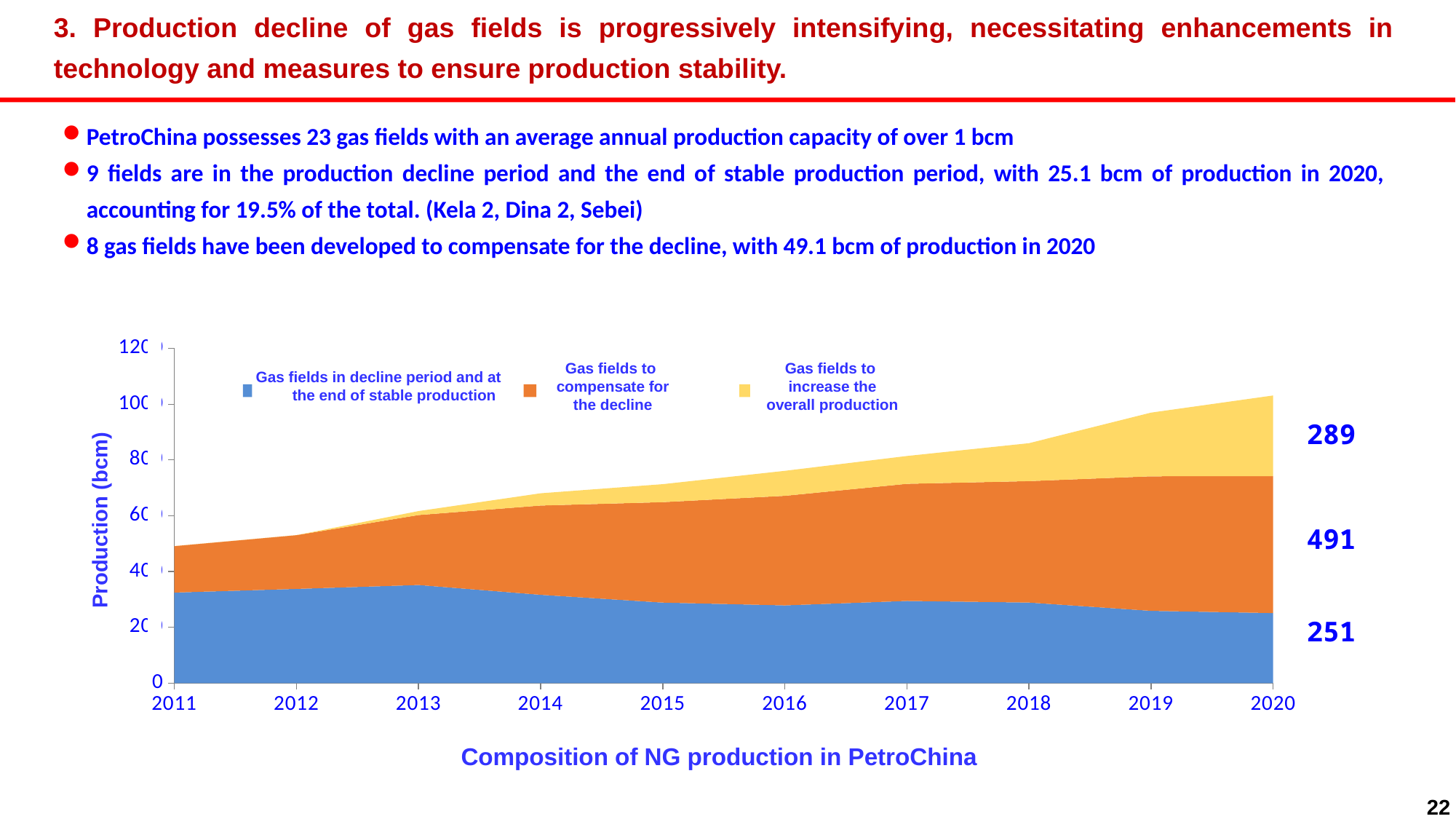

3. Production decline of gas fields is progressively intensifying, necessitating enhancements in technology and measures to ensure production stability.
PetroChina possesses 23 gas fields with an average annual production capacity of over 1 bcm
9 fields are in the production decline period and the end of stable production period, with 25.1 bcm of production in 2020, accounting for 19.5% of the total. (Kela 2, Dina 2, Sebei)
8 gas fields have been developed to compensate for the decline, with 49.1 bcm of production in 2020

### Chart

| Category | 递减和稳产期末气田 | 接替稳产气田 | 上产气田 |
|---|---|---|---|
| 2011 | 324.4 | 166.5 | 0.0 |
| 2012 | 337.6351 | 192.6649 | 0.0 |
| 2013 | 351.6 | 250.8 | 14.2 |
| 2014 | 316.5 | 320.0 | 43.9 |
| 2015 | 288.5 | 360.2 | 64.4 |
| 2016 | 278.47 | 392.83 | 89.6 |
| 2017 | 294.4 | 420.0 | 99.6 |
| 2018 | 288.7 | 435.4 | 135.8 |
| 2019 | 259.0 | 482.3 | 228.3 |
| 2020 | 251.0 | 491.0 | 289.0 |
Gas fields to
increase the
overall production
Gas fields to
compensate for
the decline
Gas fields in decline period and at the end of stable production
289
491
251

Production (bcm)
Composition of NG production in PetroChina